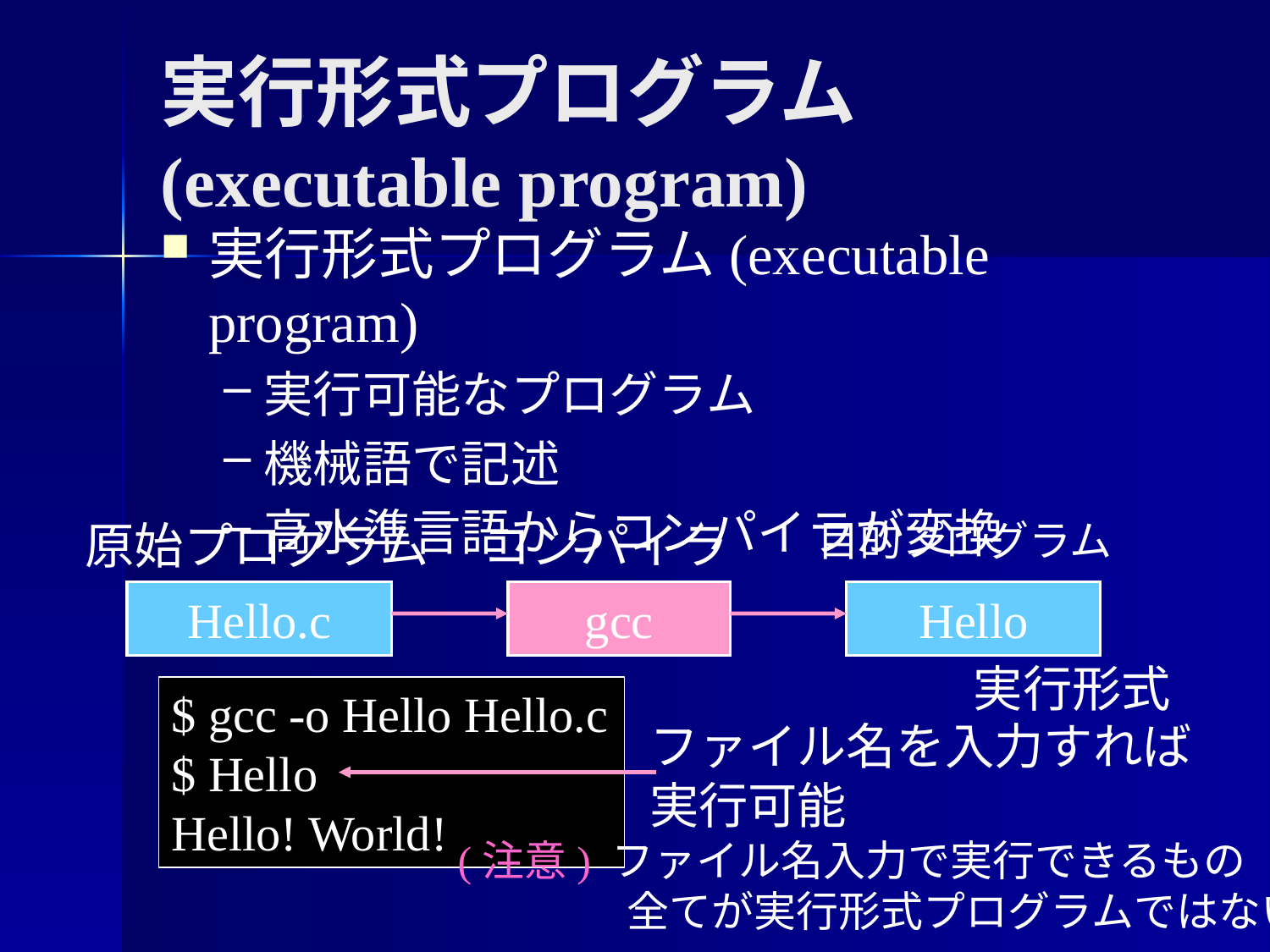

# 実行形式プログラム (executable program)
実行形式プログラム(executable program)
実行可能なプログラム
機械語で記述
高水準言語からコンパイラが変換
原始プログラム
Hello.c
コンパイラ
gcc

目的プログラム
Hello

実行形式
$ gcc -o Hello Hello.c
$ Hello
Hello! World!
ファイル名を入力すれば
実行可能

(注意) ファイル名入力で実行できるもの
　　　　全てが実行形式プログラムではない